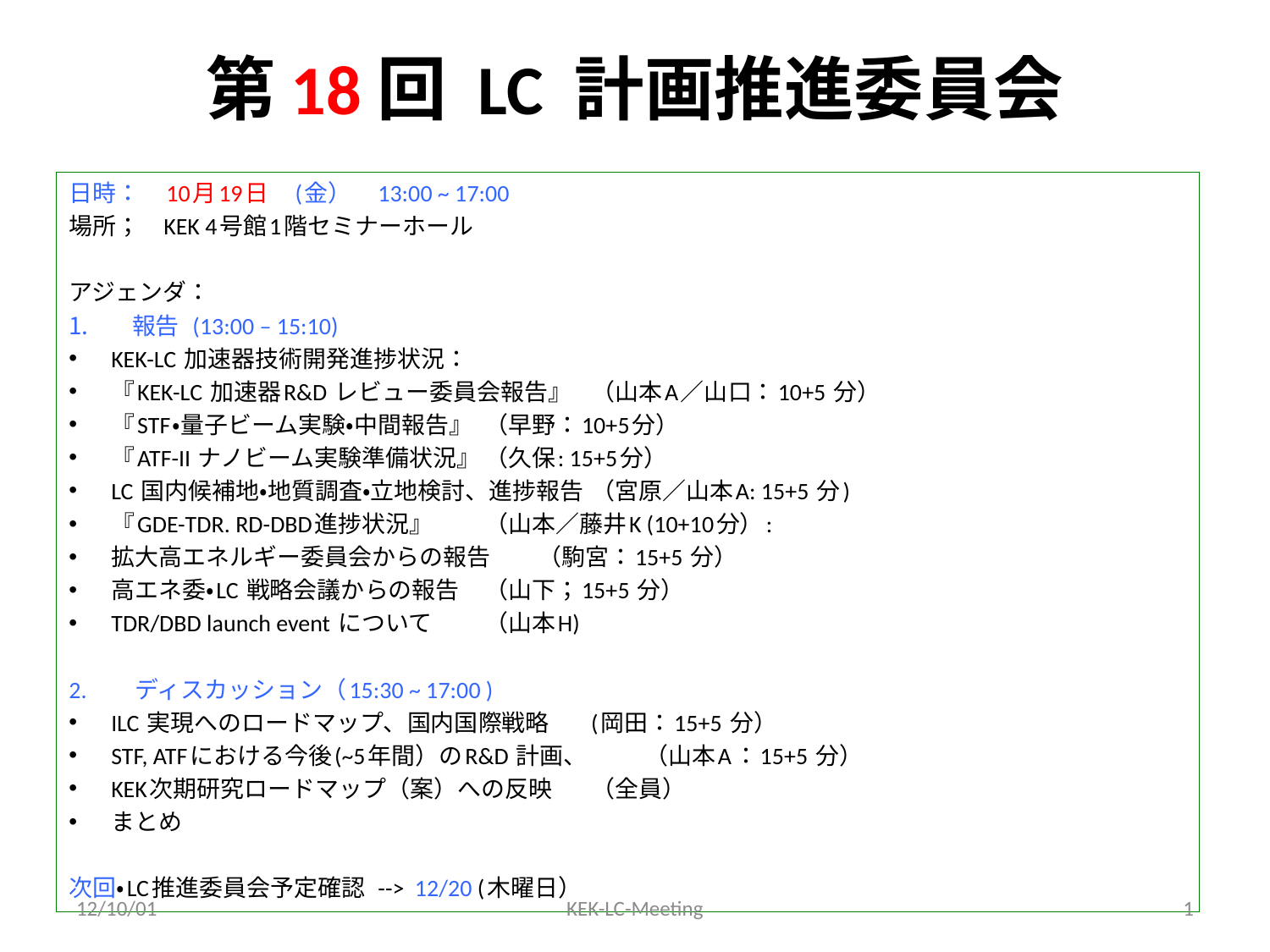

# 第18回 LC 計画推進委員会
日時：　10月19日　(金）　13:00 ~ 17:00
場所；    KEK 4号館1階セミナーホール

アジェンダ：
報告  (13:00 – 15:10)
KEK-LC 加速器技術開発進捗状況：
『KEK-LC 加速器R&D レビュー委員会報告』		（山本A／山口：10+5 分）
『STF・量子ビーム実験・中間報告』				（早野：10+5分）
『ATF-II ナノビーム実験準備状況』				（久保: 15+5分）
LC 国内候補地・地質調査・立地検討、進捗報告	（宮原／山本A: 15+5 分)
『GDE-TDR. RD-DBD進捗状況』					（山本／藤井K (10+10分）:
拡大高エネルギー委員会からの報告			（駒宮：15+5 分）
高エネ委・LC 戦略会議からの報告				（山下；15+5 分）
TDR/DBD launch event について				（山本H)

2.	  ディスカッション（15:30 ~ 17:00 )
ILC 実現へのロードマップ、国内国際戦略　		(岡田：15+5 分）
STF, ATFにおける今後(~5年間）のR&D 計画、　		（山本A：15+5 分）
KEK次期研究ロードマップ（案）への反映			（全員）
まとめ

次回・LC推進委員会予定確認  -->  12/20 (木曜日）
12/10/01
KEK-LC-Meeting
1